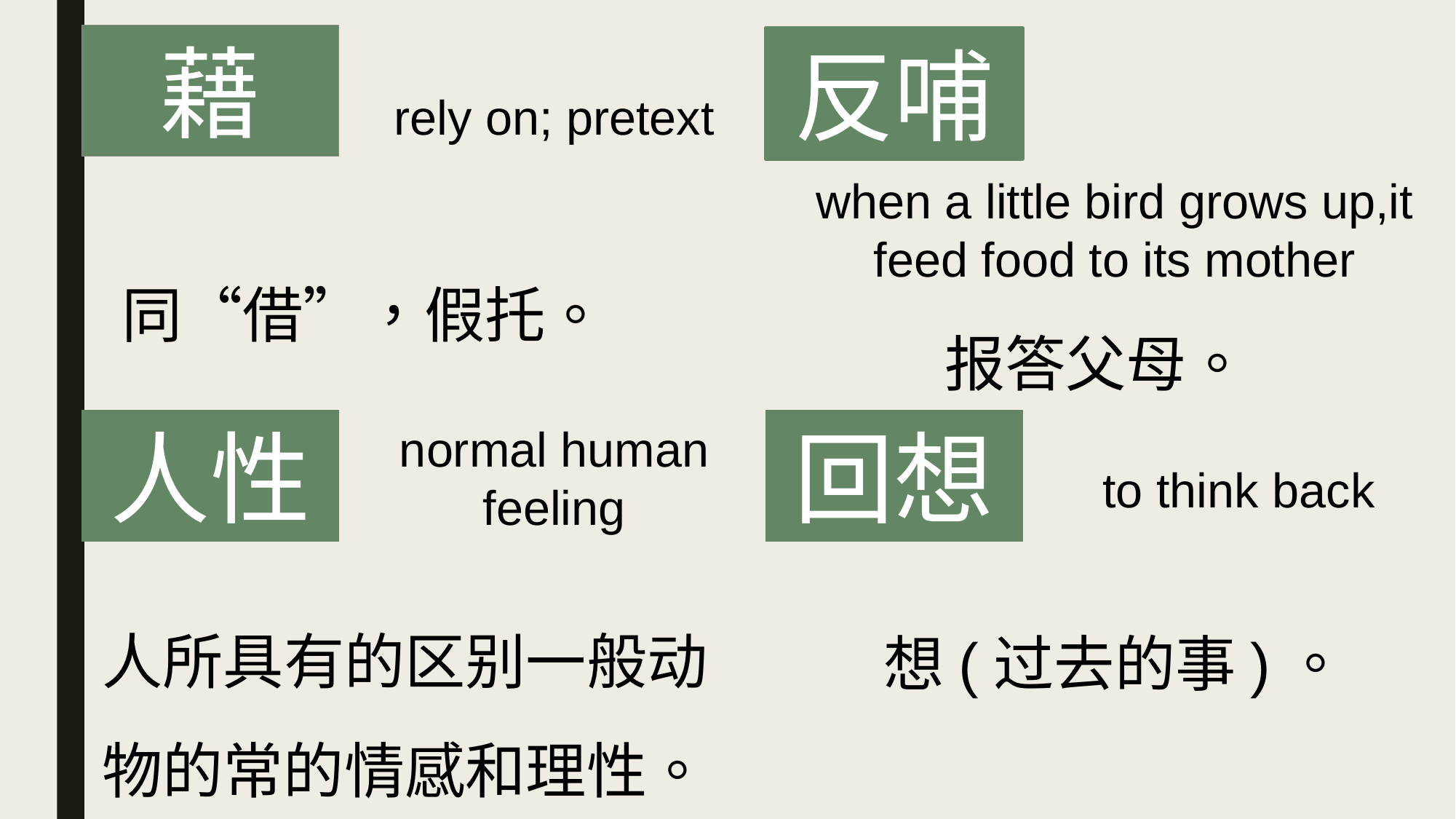

藉
反哺
rely on; pretext
when a little bird grows up,it feed food to its mother
同“借”，假托。
报答父母。
人性
回想
normal human feeling
to think back
人所具有的区别一般动物的常的情感和理性。
想(过去的事)。